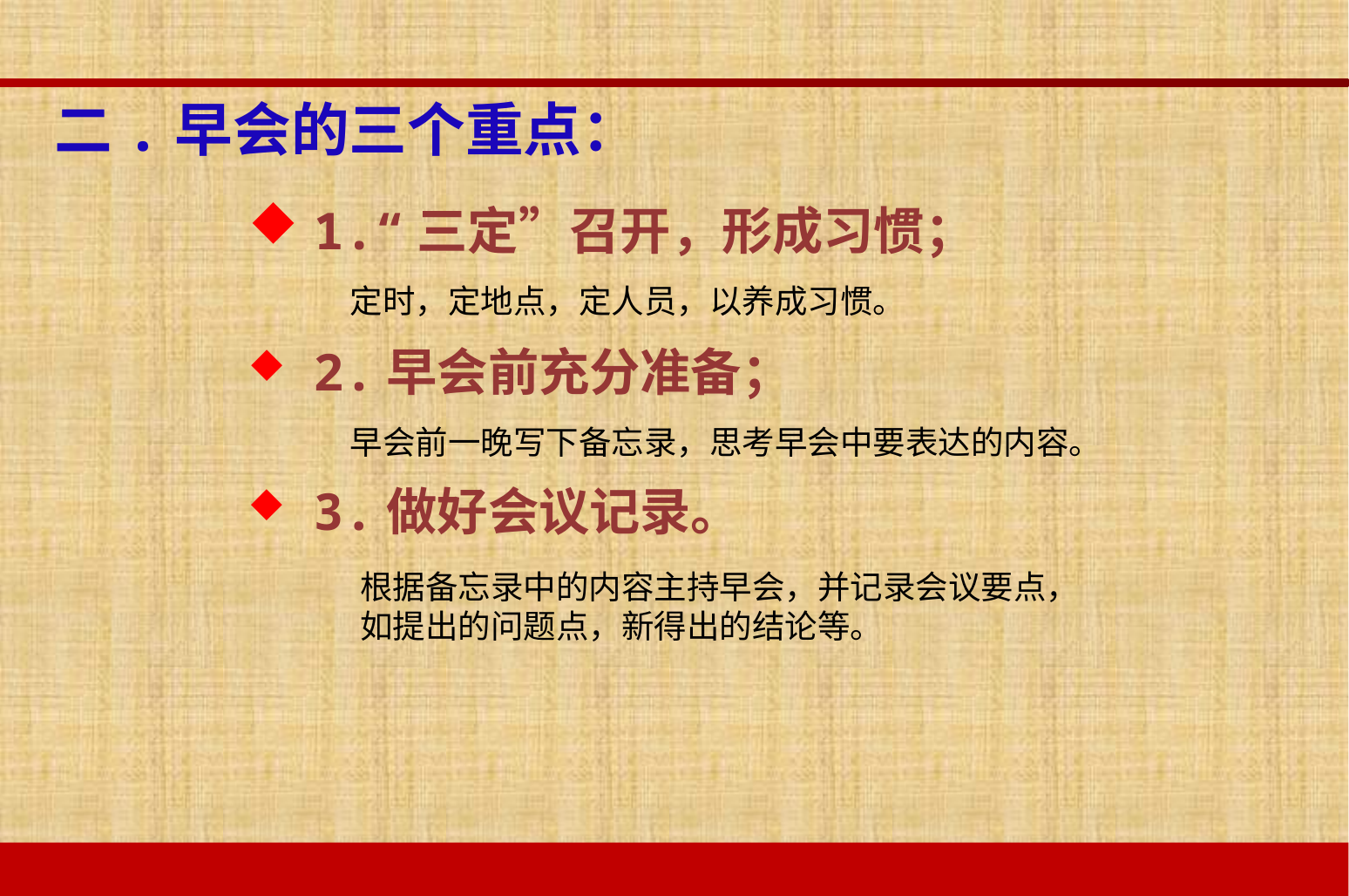

# 二.早会的三个重点：
1.“三定”召开，形成习惯；
定时，定地点，定人员，以养成习惯。
2.早会前充分准备；
早会前一晚写下备忘录，思考早会中要表达的内容。
3.做好会议记录。
根据备忘录中的内容主持早会，并记录会议要点，如提出的问题点，新得出的结论等。